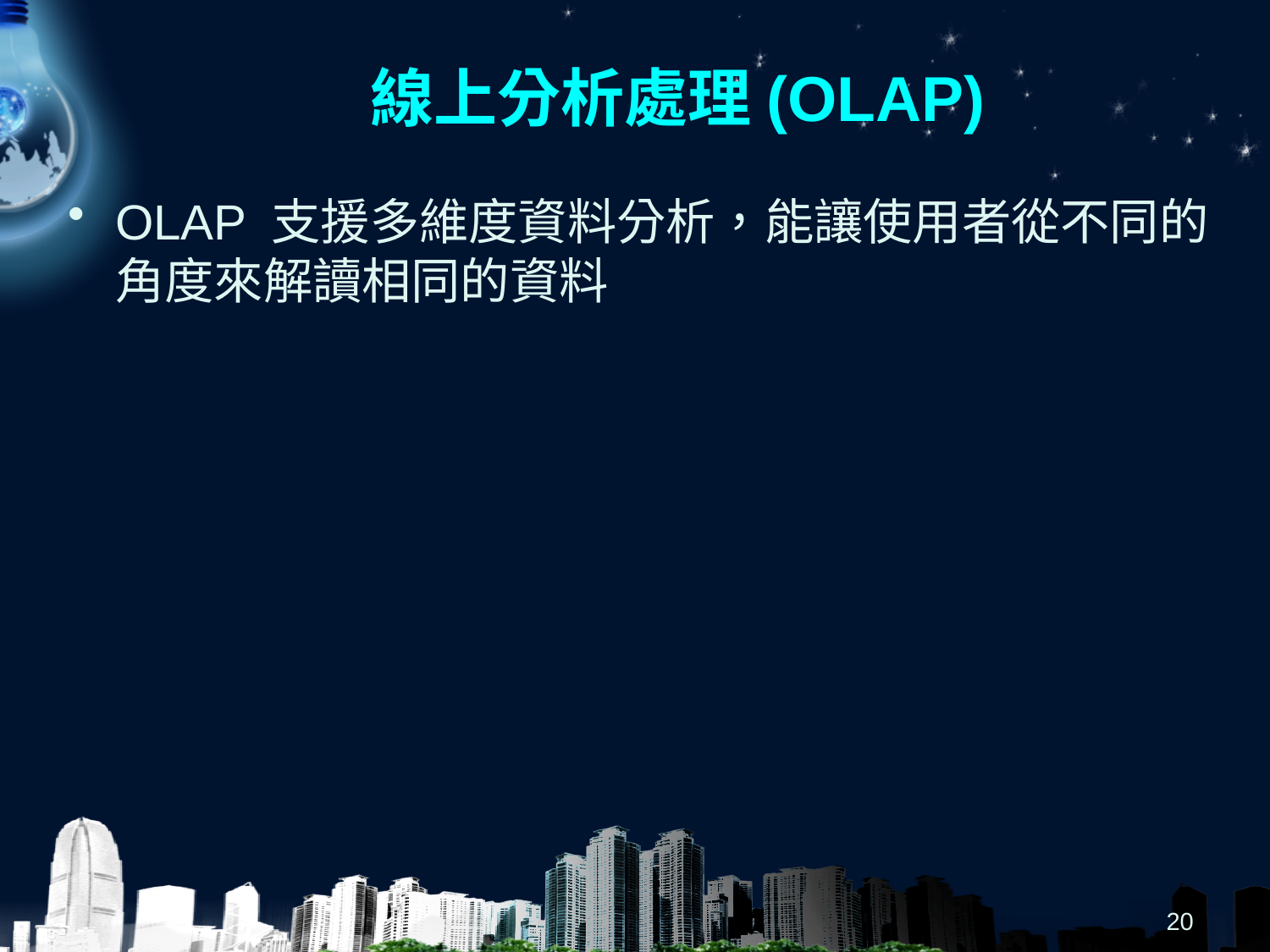

# 線上分析處理(OLAP)
OLAP 支援多維度資料分析，能讓使用者從不同的角度來解讀相同的資料
20